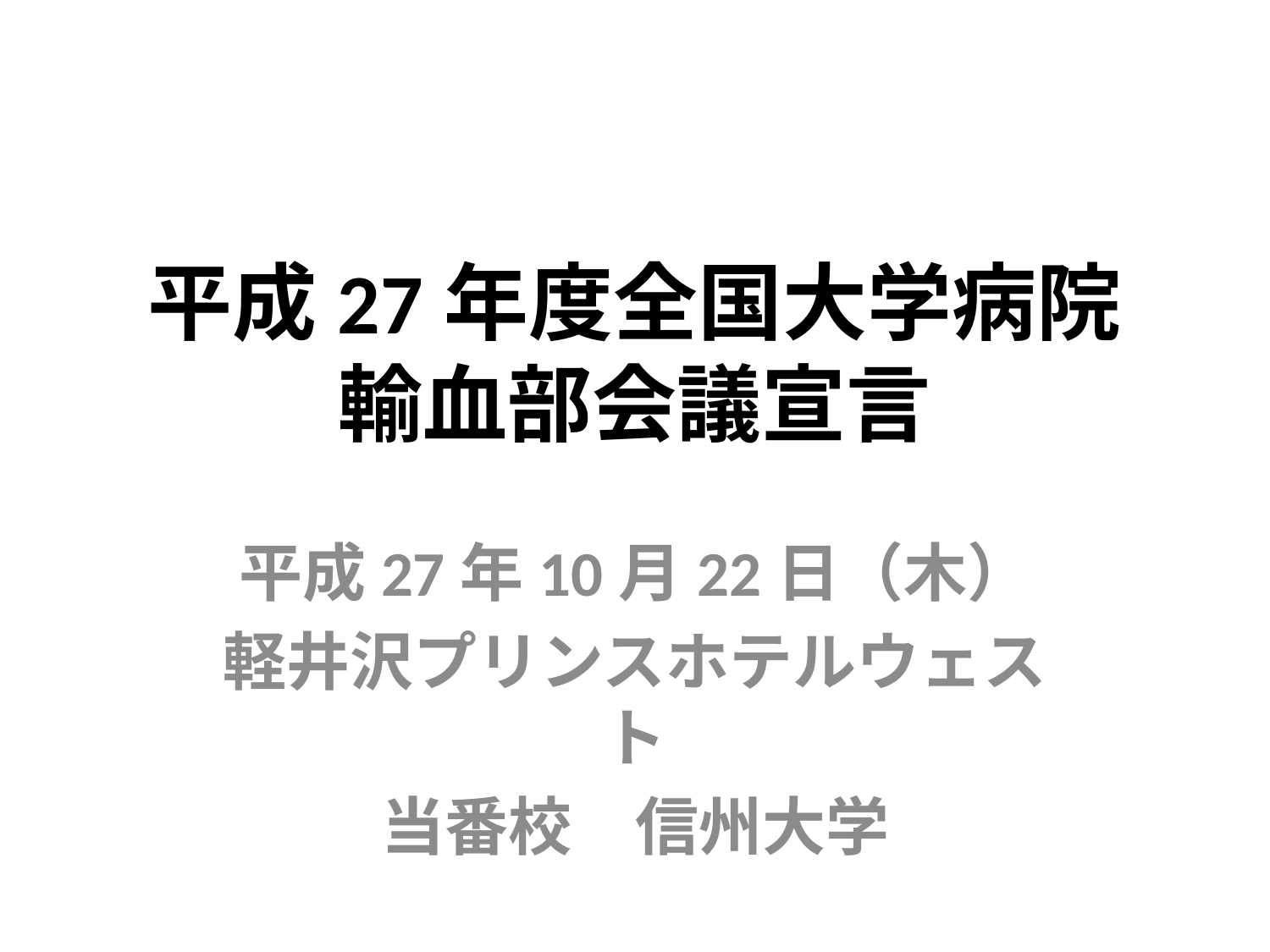

# 平成27年度全国大学病院 輸血部会議宣言
平成27年10月22日（木）
軽井沢プリンスホテルウェスト
当番校　信州大学